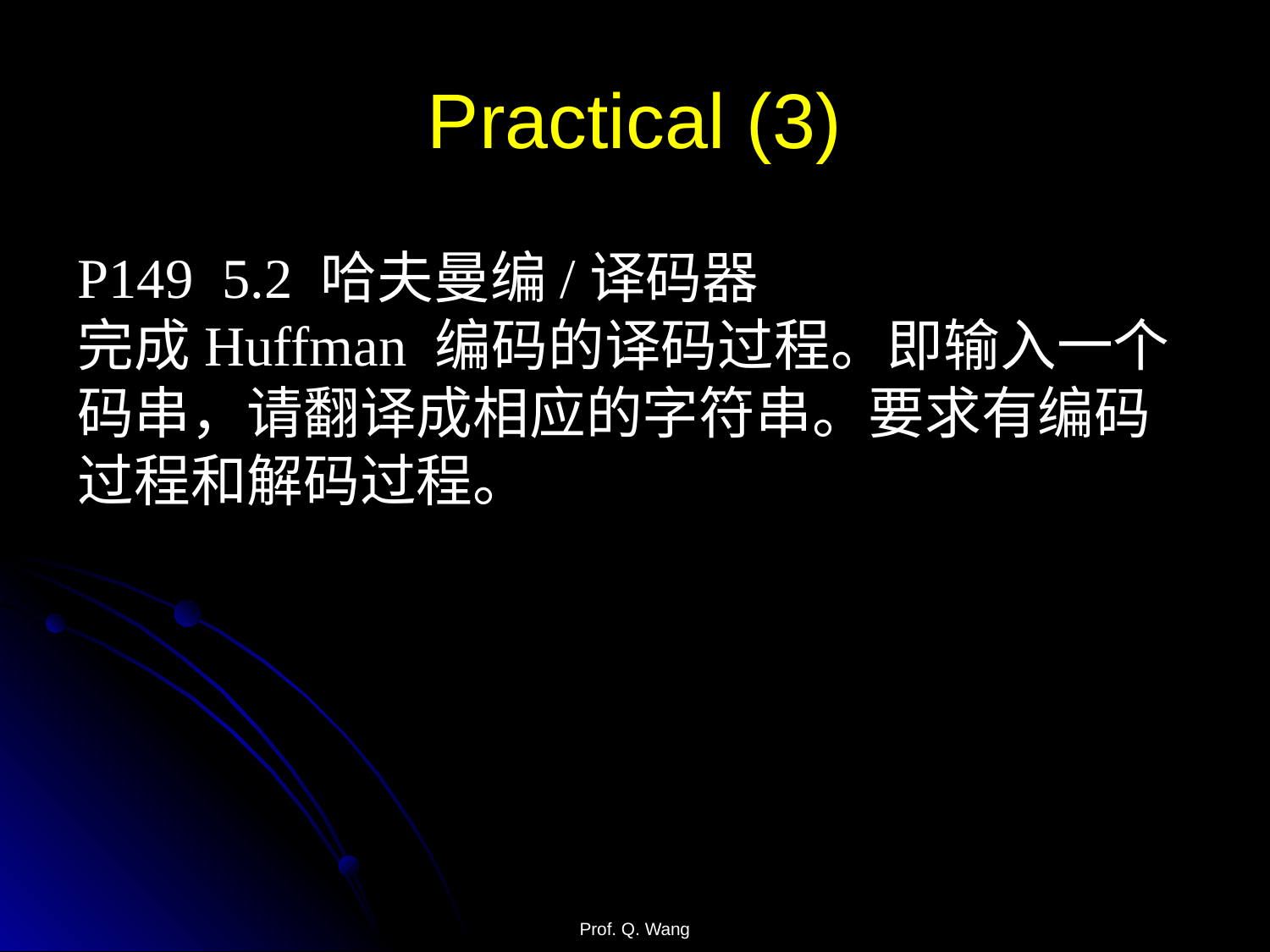

# Practical (3)
P149  5.2 哈夫曼编/译码器
完成Huffman 编码的译码过程。即输入一个码串，请翻译成相应的字符串。要求有编码过程和解码过程。

Prof. Q. Wang